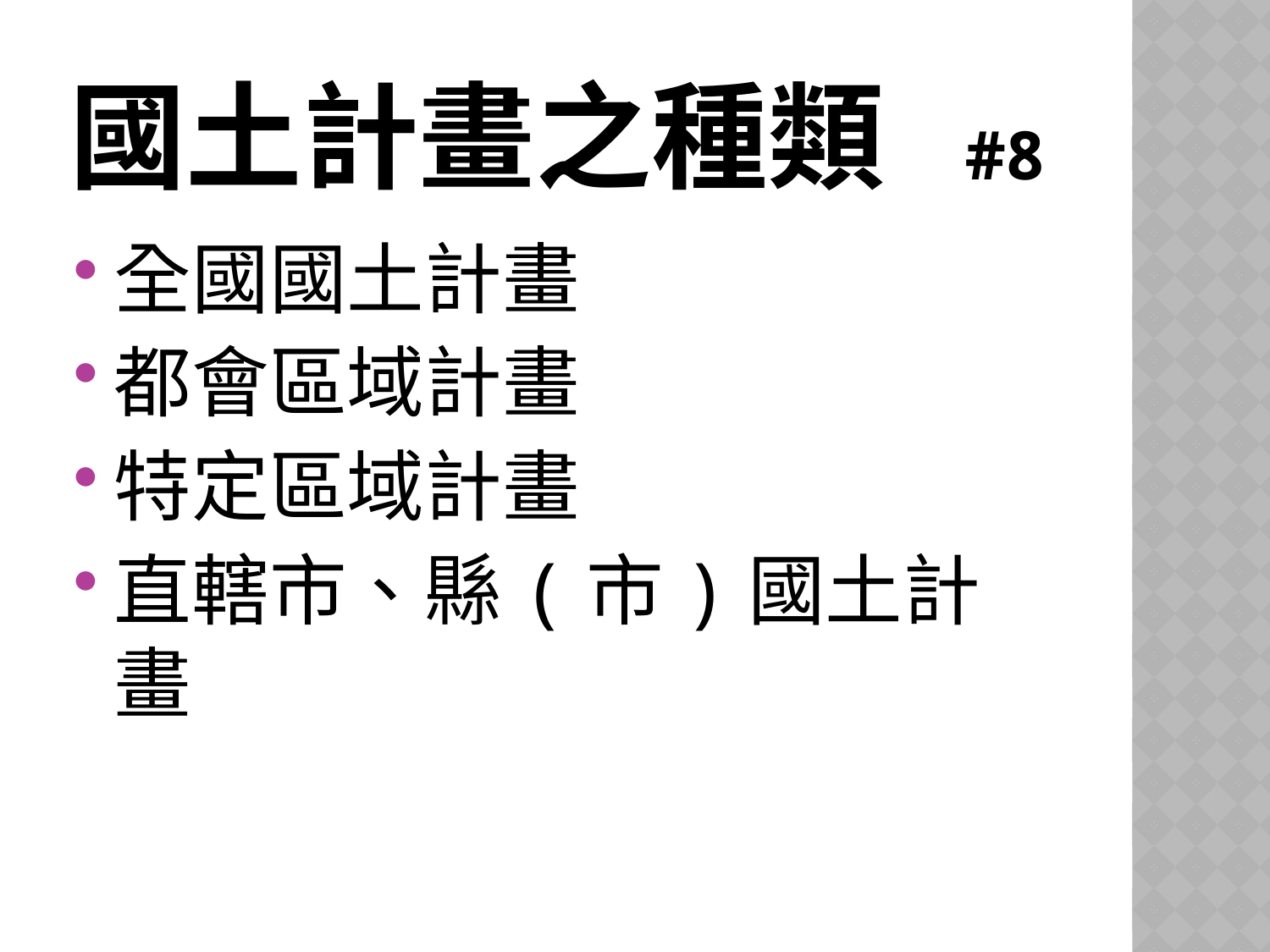

# 國土計畫之種類  #8
全國國土計畫
都會區域計畫
特定區域計畫
直轄市、縣(市)國土計畫